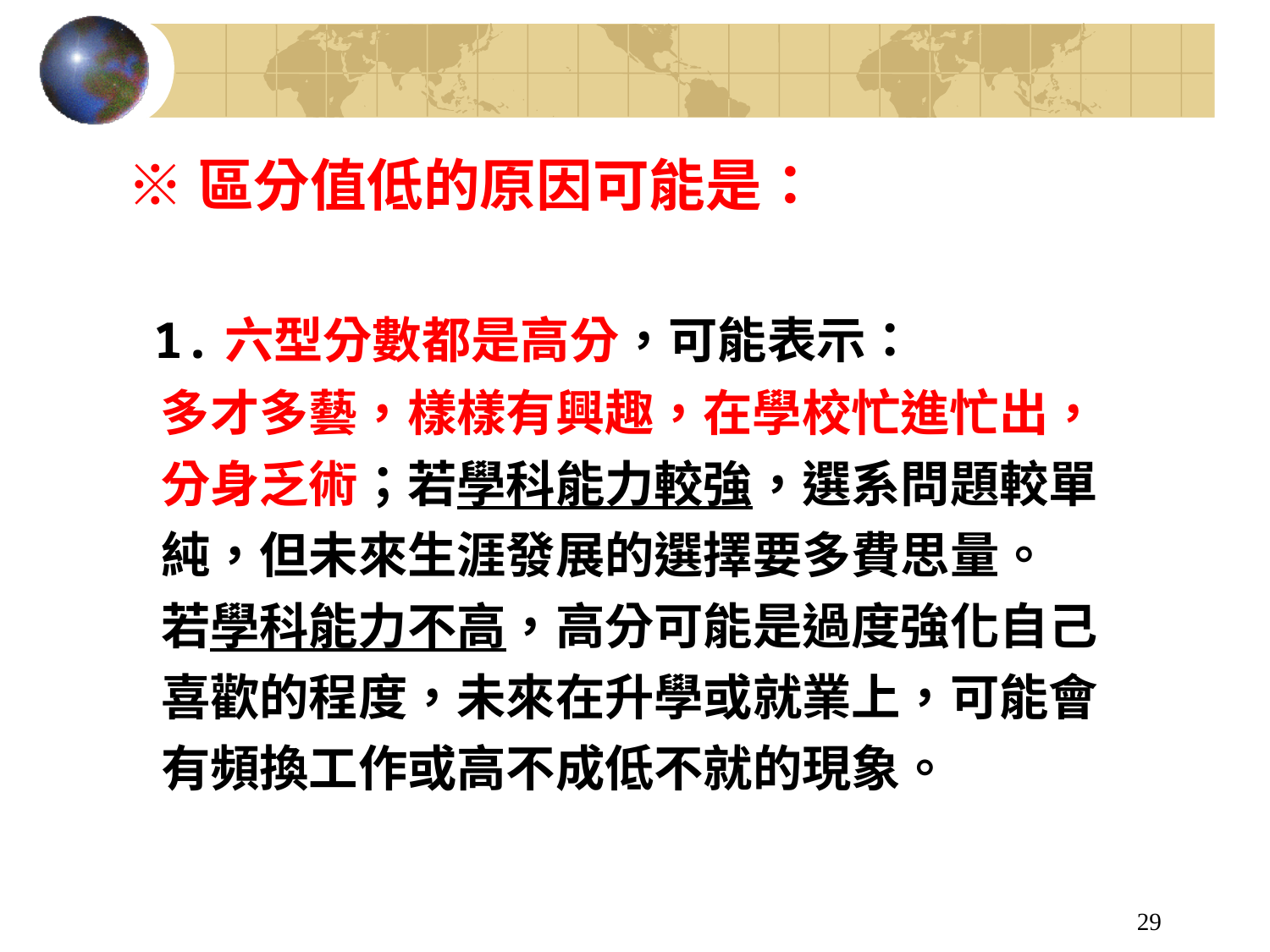

※區分值低的原因可能是：
 1.六型分數都是高分，可能表示：
   多才多藝，樣樣有興趣，在學校忙進忙出，
   分身乏術；若學科能力較強，選系問題較單
   純，但未來生涯發展的選擇要多費思量。
   若學科能力不高，高分可能是過度強化自己
   喜歡的程度，未來在升學或就業上，可能會
   有頻換工作或高不成低不就的現象。
29